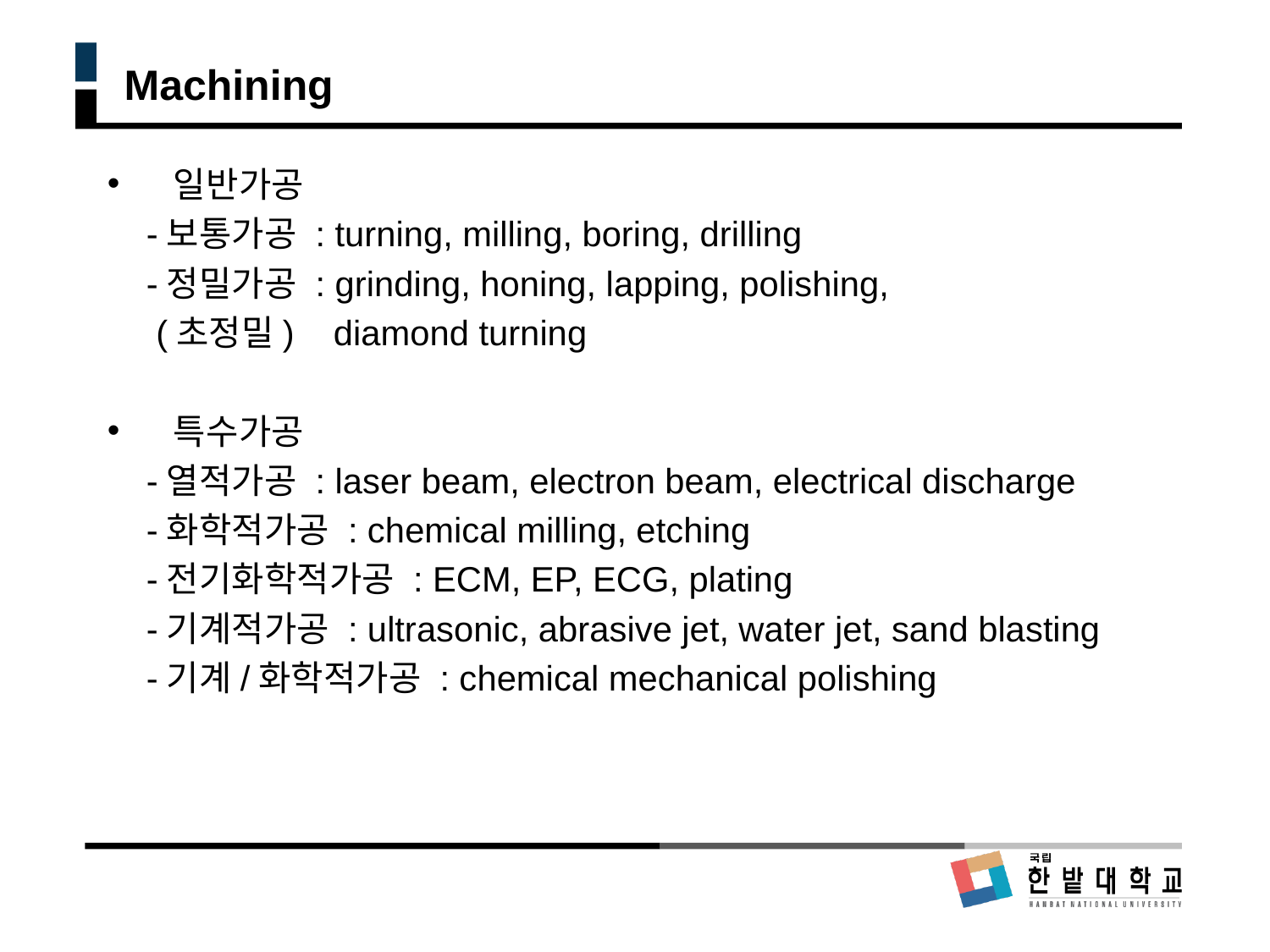

Machining
 일반가공
    -보통가공 : turning, milling, boring, drilling
    -정밀가공 : grinding, honing, lapping, polishing,
     (초정밀)    diamond turning

 특수가공
    -열적가공 : laser beam, electron beam, electrical discharge
    -화학적가공 : chemical milling, etching
    -전기화학적가공 : ECM, EP, ECG, plating
    -기계적가공 : ultrasonic, abrasive jet, water jet, sand blasting
    -기계/화학적가공 : chemical mechanical polishing